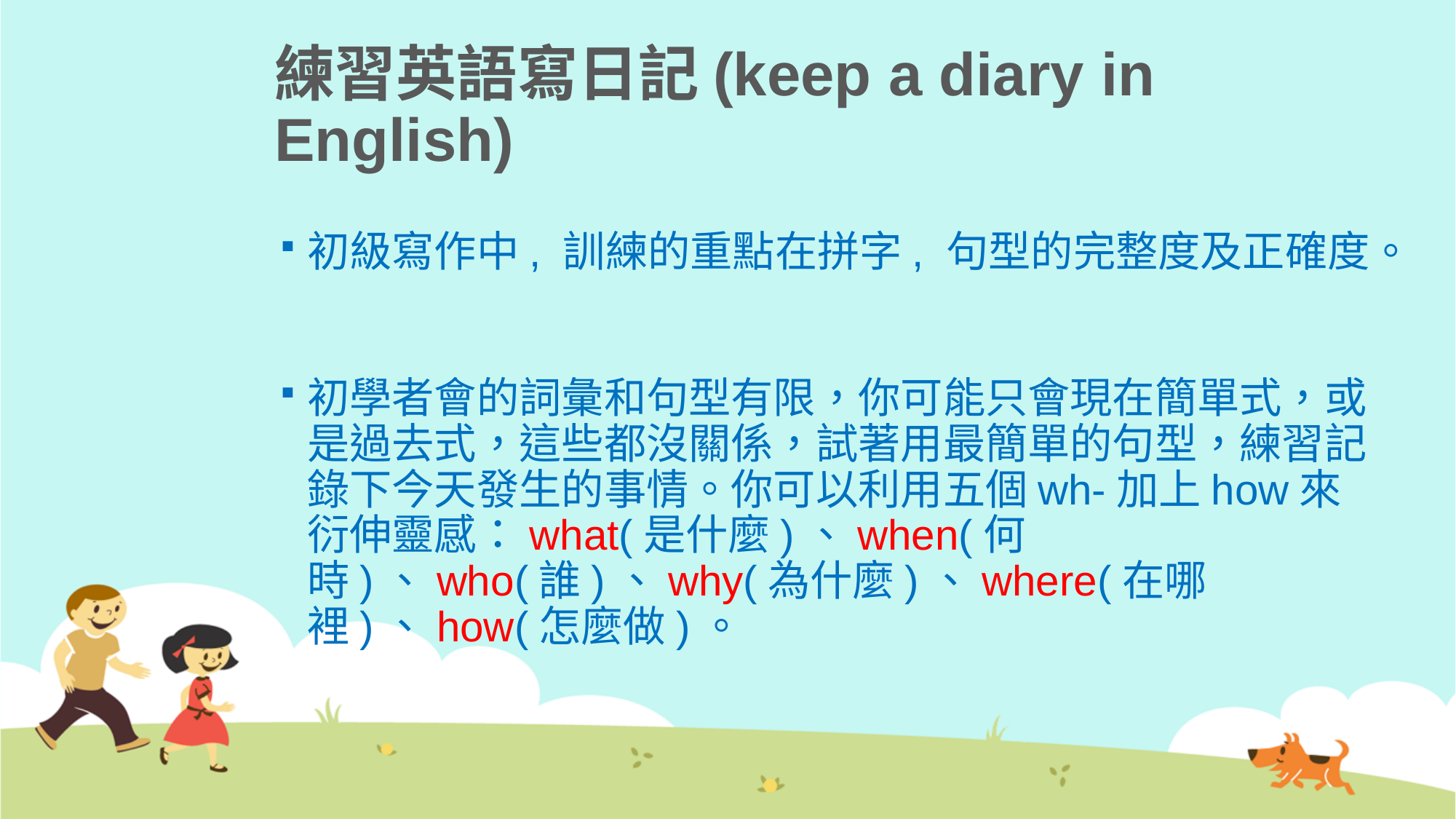

# 練習英語寫日記(keep a diary in English)
初級寫作中, 訓練的重點在拼字, 句型的完整度及正確度。

初學者會的詞彙和句型有限，你可能只會現在簡單式，或是過去式，這些都沒關係，試著用最簡單的句型，練習記錄下今天發生的事情。你可以利用五個wh-加上how來衍伸靈感：what(是什麼)、when(何時)、who(誰)、why(為什麼)、where(在哪裡)、how(怎麼做)。